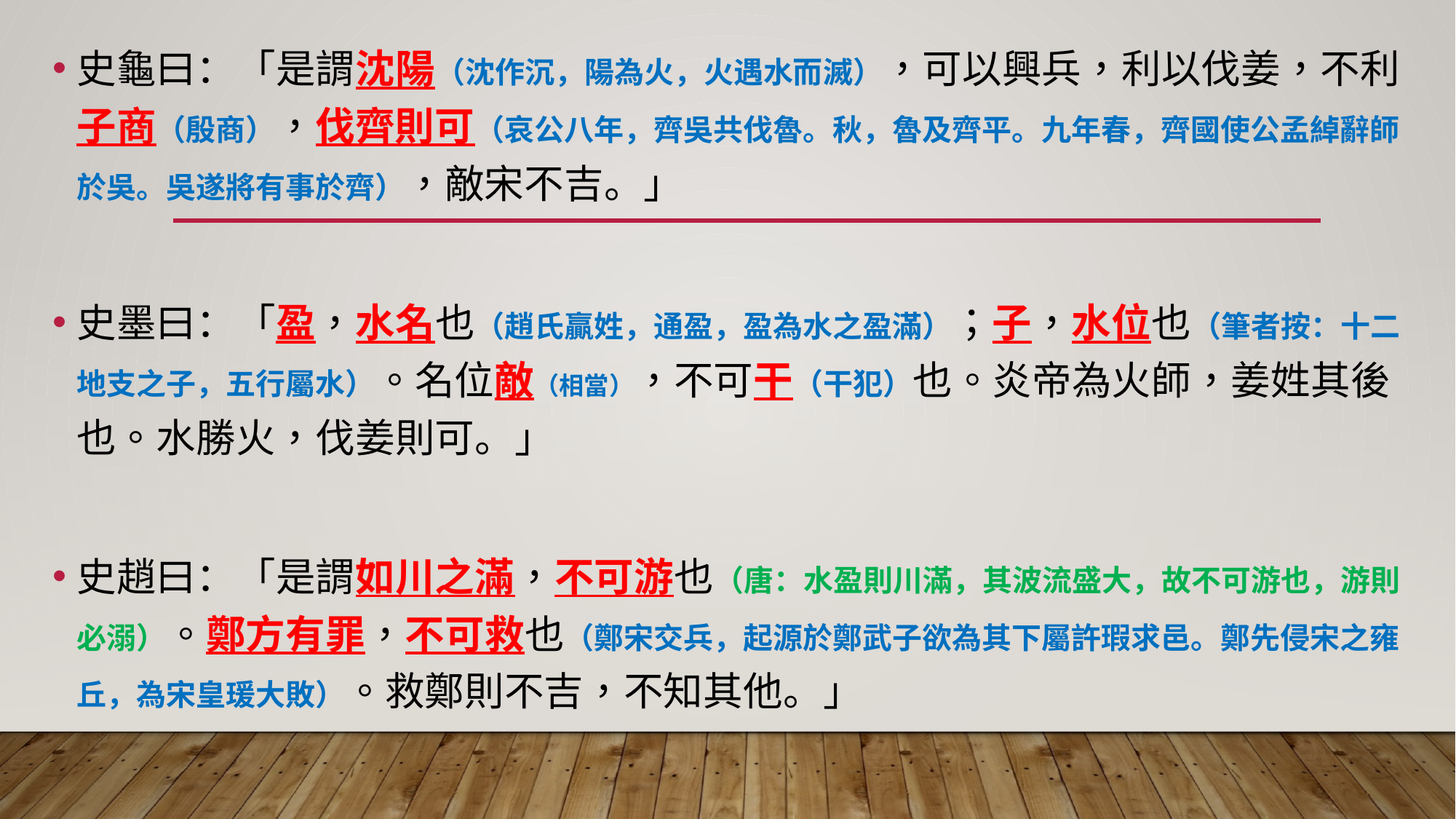

史龜曰：「是謂沈陽（沈作沉，陽為火，火遇水而滅），可以興兵，利以伐姜，不利子商（殷商），伐齊則可（哀公八年，齊吳共伐魯。秋，魯及齊平。九年春，齊國使公孟綽辭師於吳。吳遂將有事於齊），敵宋不吉。」

史墨曰：「盈，水名也（趙氏贏姓，通盈，盈為水之盈滿）；子，水位也（筆者按：十二地支之子，五行屬水）。名位敵（相當），不可干（干犯）也。炎帝為火師，姜姓其後也。水勝火，伐姜則可。」

史趙曰：「是謂如川之滿，不可游也（唐：水盈則川滿，其波流盛大，故不可游也，游則必溺）。鄭方有罪，不可救也（鄭宋交兵，起源於鄭武子欲為其下屬許瑕求邑。鄭先侵宋之雍丘，為宋皇瑗大敗）。救鄭則不吉，不知其他。」